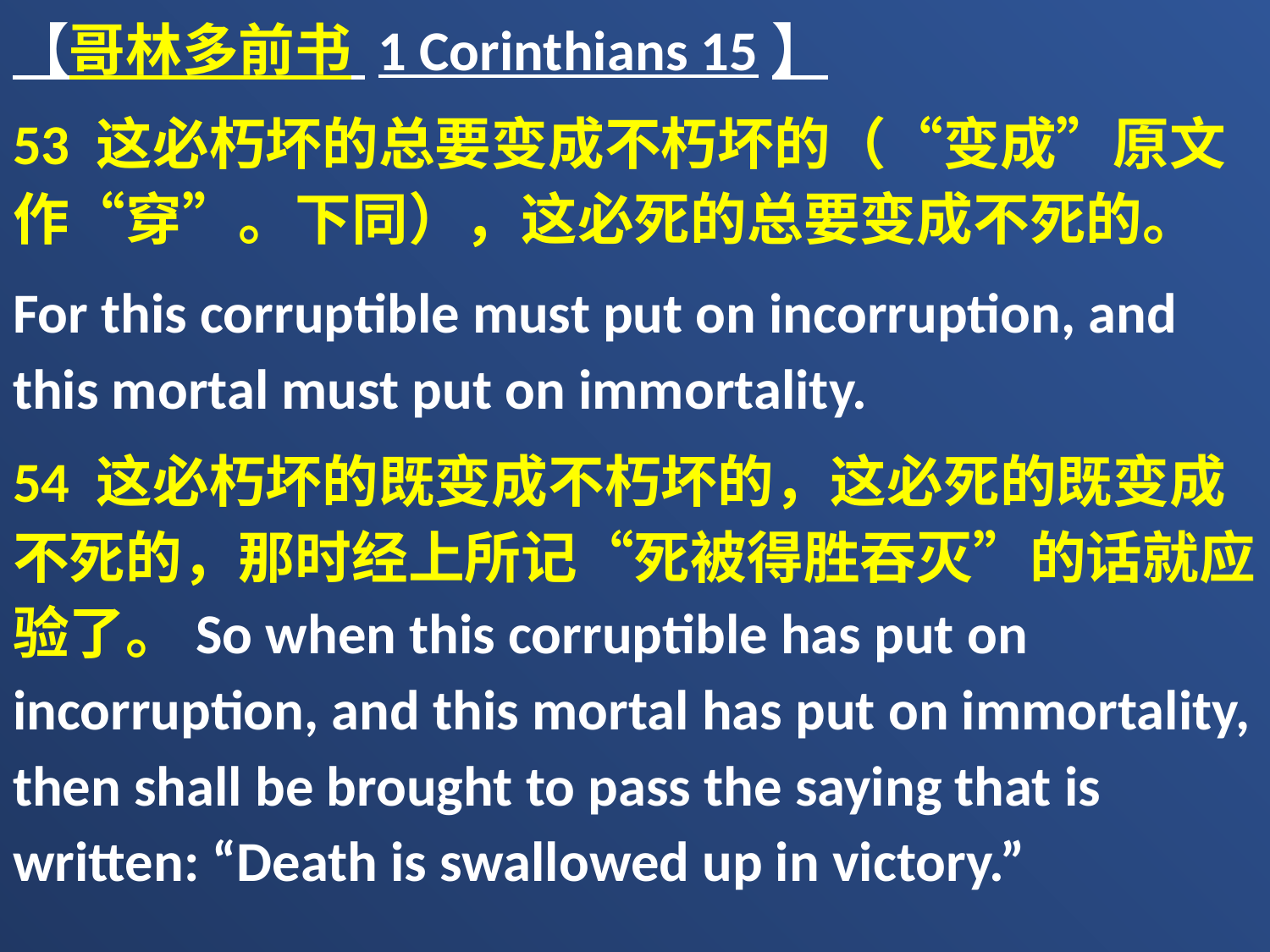

【哥林多前书 1 Corinthians 15】
53 这必朽坏的总要变成不朽坏的（“变成”原文作“穿”。下同），这必死的总要变成不死的。
For this corruptible must put on incorruption, and this mortal must put on immortality.
54 这必朽坏的既变成不朽坏的，这必死的既变成不死的，那时经上所记“死被得胜吞灭”的话就应验了。So when this corruptible has put on incorruption, and this mortal has put on immortality, then shall be brought to pass the saying that is written: “Death is swallowed up in victory.”